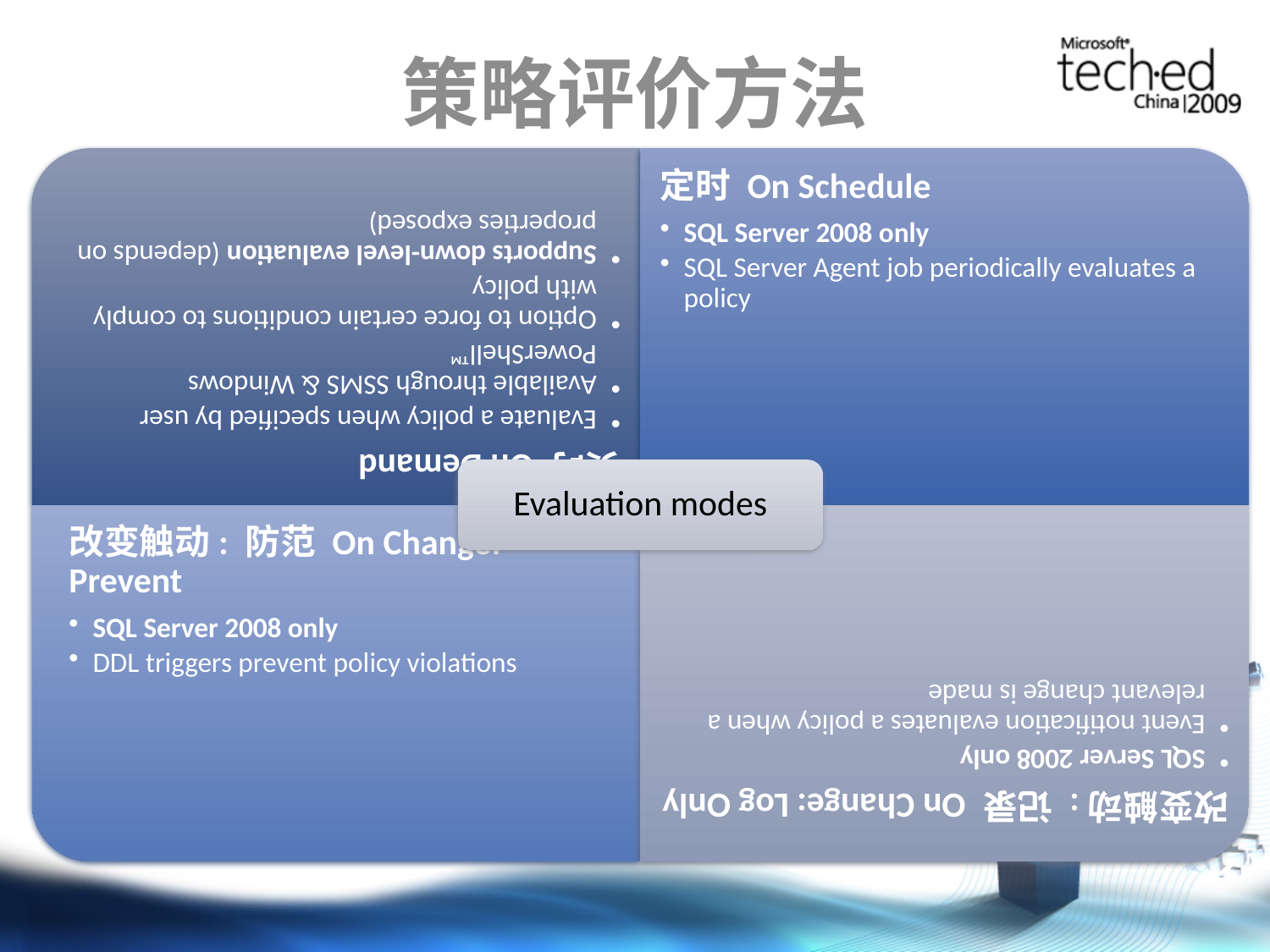

# 策略评价方法
实时 On Demand
Evaluate a policy when specified by user
Available through SSMS & Windows PowerShell™
Option to force certain conditions to comply with policy
Supports down-level evaluation (depends on properties exposed)
定时 On Schedule
SQL Server 2008 only
SQL Server Agent job periodically evaluates a policy
改变触动: 防范 On Change: Prevent
SQL Server 2008 only
DDL triggers prevent policy violations
改变触动: 记录 On Change: Log Only
SQL Server 2008 only
Event notification evaluates a policy when a relevant change is made
Evaluation modes